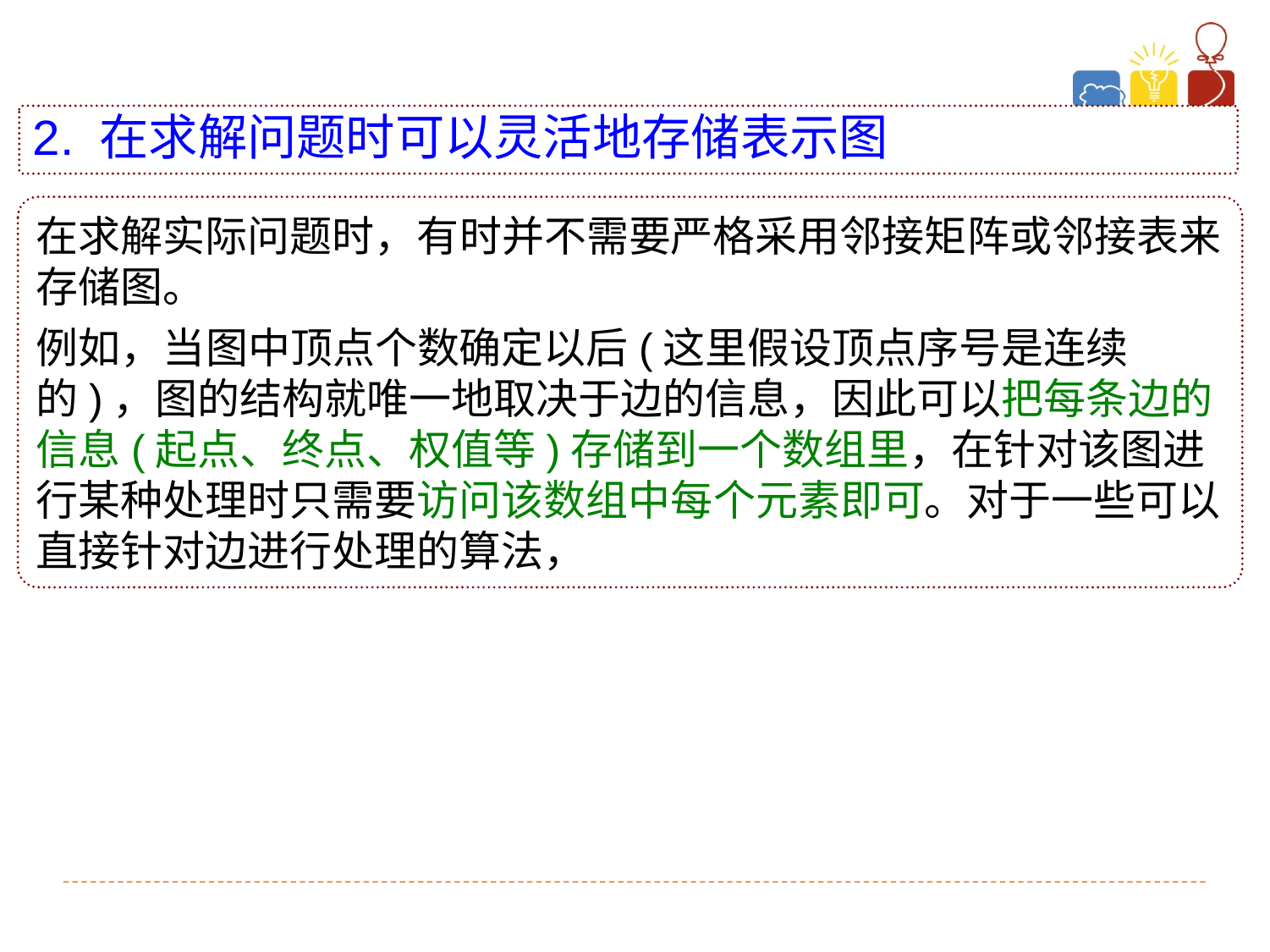

2. 在求解问题时可以灵活地存储表示图
在求解实际问题时，有时并不需要严格采用邻接矩阵或邻接表来存储图。
例如，当图中顶点个数确定以后(这里假设顶点序号是连续的)，图的结构就唯一地取决于边的信息，因此可以把每条边的信息(起点、终点、权值等)存储到一个数组里，在针对该图进行某种处理时只需要访问该数组中每个元素即可。对于一些可以直接针对边进行处理的算法，